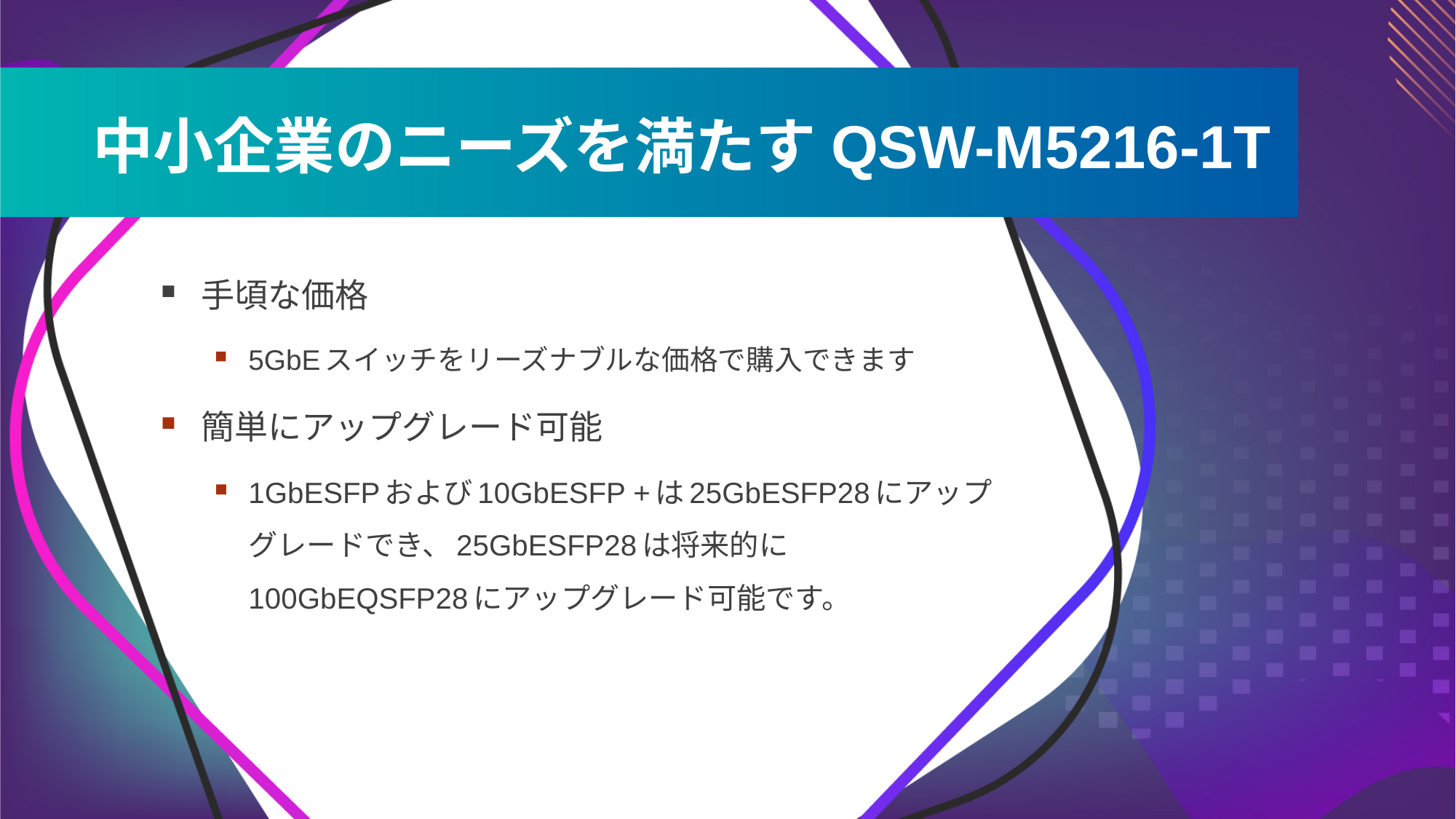

# 中小企業のニーズを満たすQSW-M5216-1T
手頃な価格
5GbEスイッチをリーズナブルな価格で購入できます
簡単にアップグレード可能
1GbESFPおよび10GbESFP +は25GbESFP28にアップグレードでき、25GbESFP28は将来的に100GbEQSFP28にアップグレード可能です。